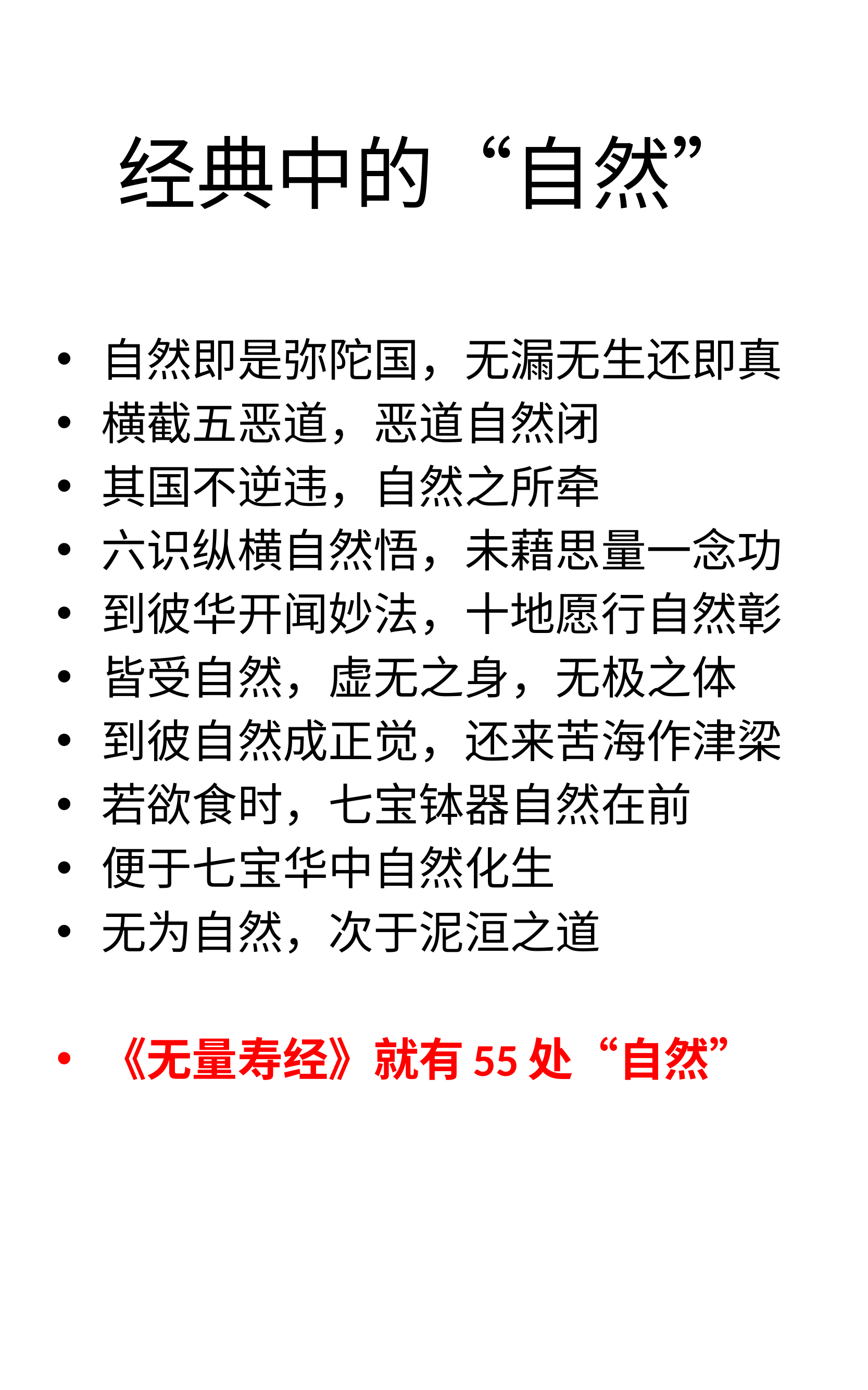

# 经典中的“自然”
自然即是弥陀国，无漏无生还即真
横截五恶道，恶道自然闭
其国不逆违，自然之所牵
六识纵横自然悟，未藉思量一念功
到彼华开闻妙法，十地愿行自然彰
皆受自然，虚无之身，无极之体
到彼自然成正觉，还来苦海作津梁
若欲食时，七宝钵器自然在前
便于七宝华中自然化生
无为自然，次于泥洹之道

《无量寿经》就有55处“自然”